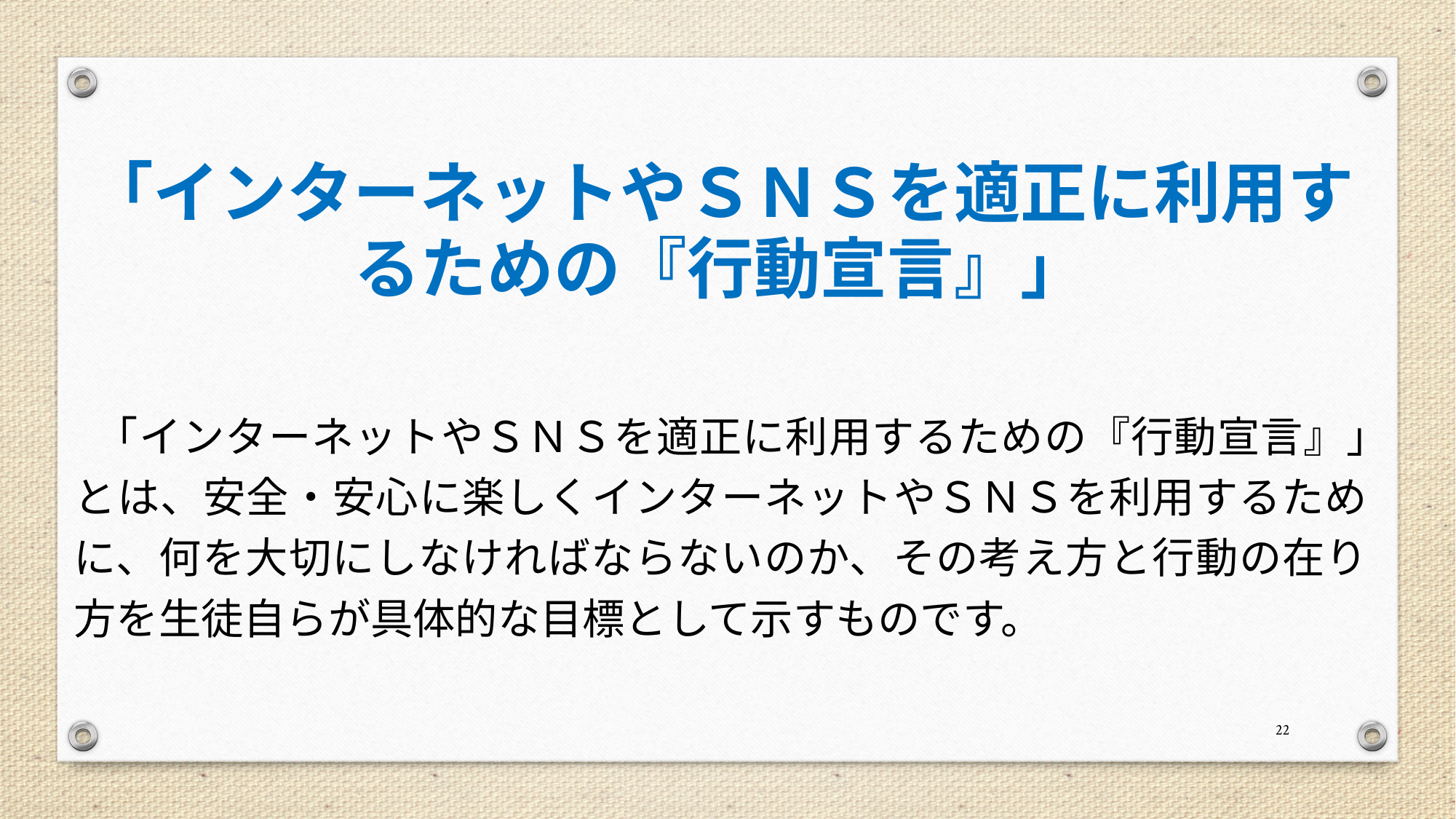

「インターネットやＳＮＳを適正に利用するための『行動宣言』」

　｢インターネットやＳＮＳを適正に利用するための『行動宣言』｣とは、安全・安心に楽しくインターネットやＳＮＳを利用するために、何を大切にしなければならないのか、その考え方と行動の在り方を生徒自らが具体的な目標として示すものです。
22